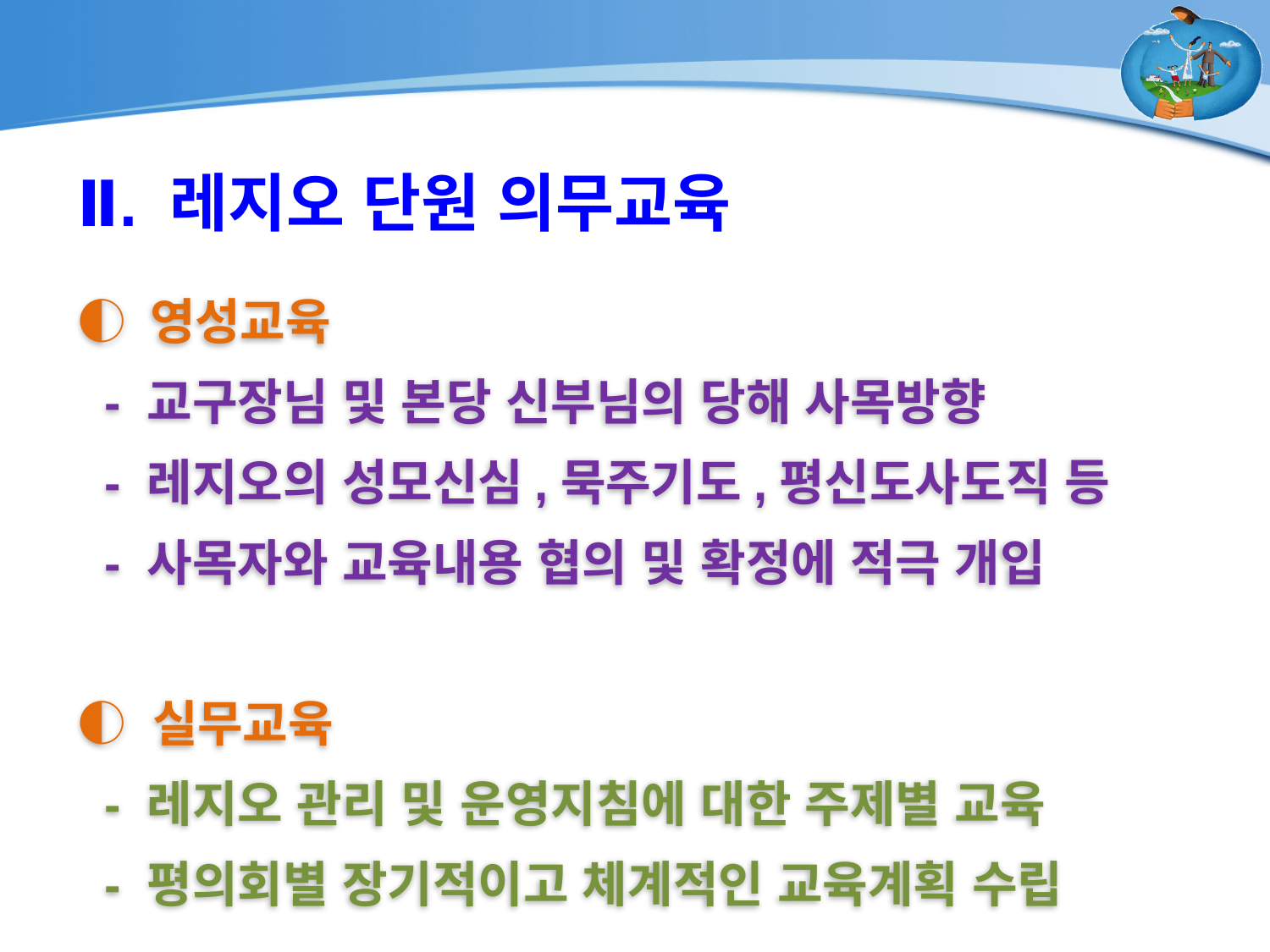

Ⅱ. 레지오 단원 의무교육
◐ 영성교육
  - 교구장님 및 본당 신부님의 당해 사목방향
  - 레지오의 성모신심,묵주기도,평신도사도직 등
  - 사목자와 교육내용 협의 및 확정에 적극 개입

◐ 실무교육
  - 레지오 관리 및 운영지침에 대한 주제별 교육
  - 평의회별 장기적이고 체계적인 교육계획 수립